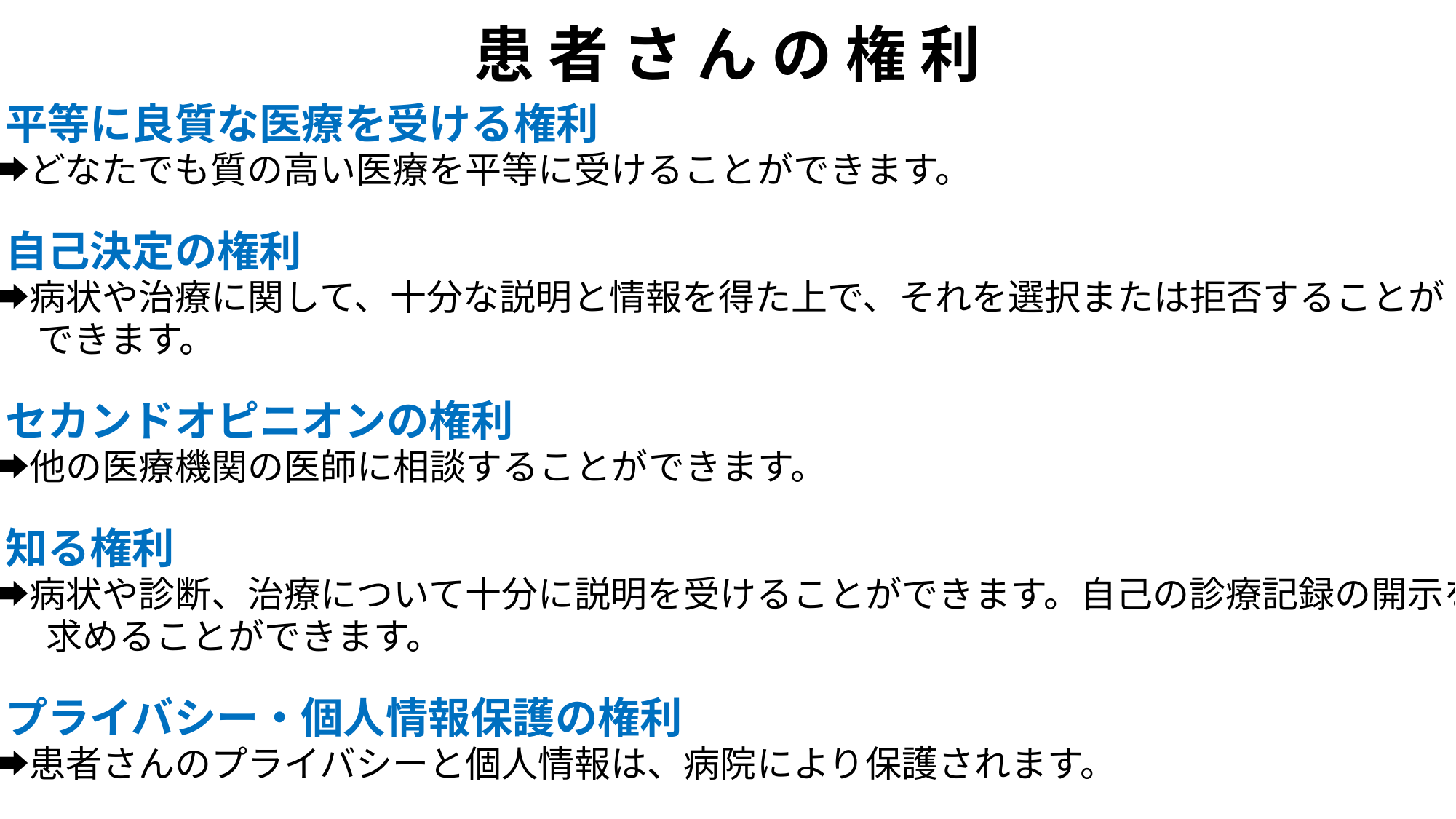

患 者 さ ん の 権 利
１．平等に良質な医療を受ける権利
　　➡どなたでも質の高い医療を平等に受けることができます。

２．自己決定の権利
　　➡病状や治療に関して、十分な説明と情報を得た上で、それを選択または拒否することが
　　　 できます。

３．セカンドオピニオンの権利
　　➡他の医療機関の医師に相談することができます。

４．知る権利
　　➡病状や診断、治療について十分に説明を受けることができます。自己の診療記録の開示を
 　　　求めることができます。

５．プライバシー・個人情報保護の権利
　　➡患者さんのプライバシーと個人情報は、病院により保護されます。